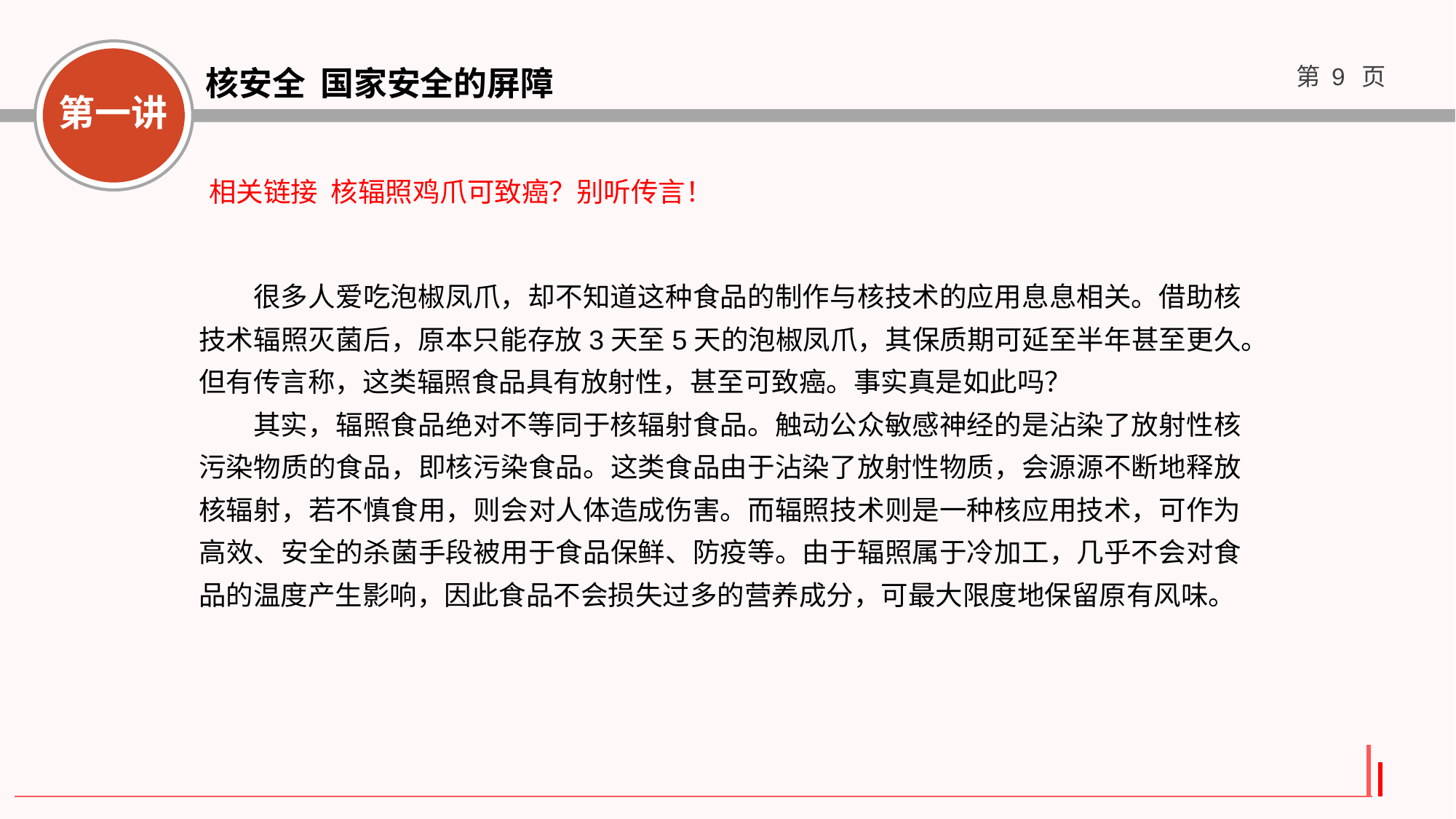

相关链接  核辐照鸡爪可致癌？别听传言！
很多人爱吃泡椒凤爪，却不知道这种食品的制作与核技术的应用息息相关。借助核技术辐照灭菌后，原本只能存放3天至5天的泡椒凤爪，其保质期可延至半年甚至更久。但有传言称，这类辐照食品具有放射性，甚至可致癌。事实真是如此吗？
其实，辐照食品绝对不等同于核辐射食品。触动公众敏感神经的是沾染了放射性核污染物质的食品，即核污染食品。这类食品由于沾染了放射性物质，会源源不断地释放核辐射，若不慎食用，则会对人体造成伤害。而辐照技术则是一种核应用技术，可作为高效、安全的杀菌手段被用于食品保鲜、防疫等。由于辐照属于冷加工，几乎不会对食品的温度产生影响，因此食品不会损失过多的营养成分，可最大限度地保留原有风味。